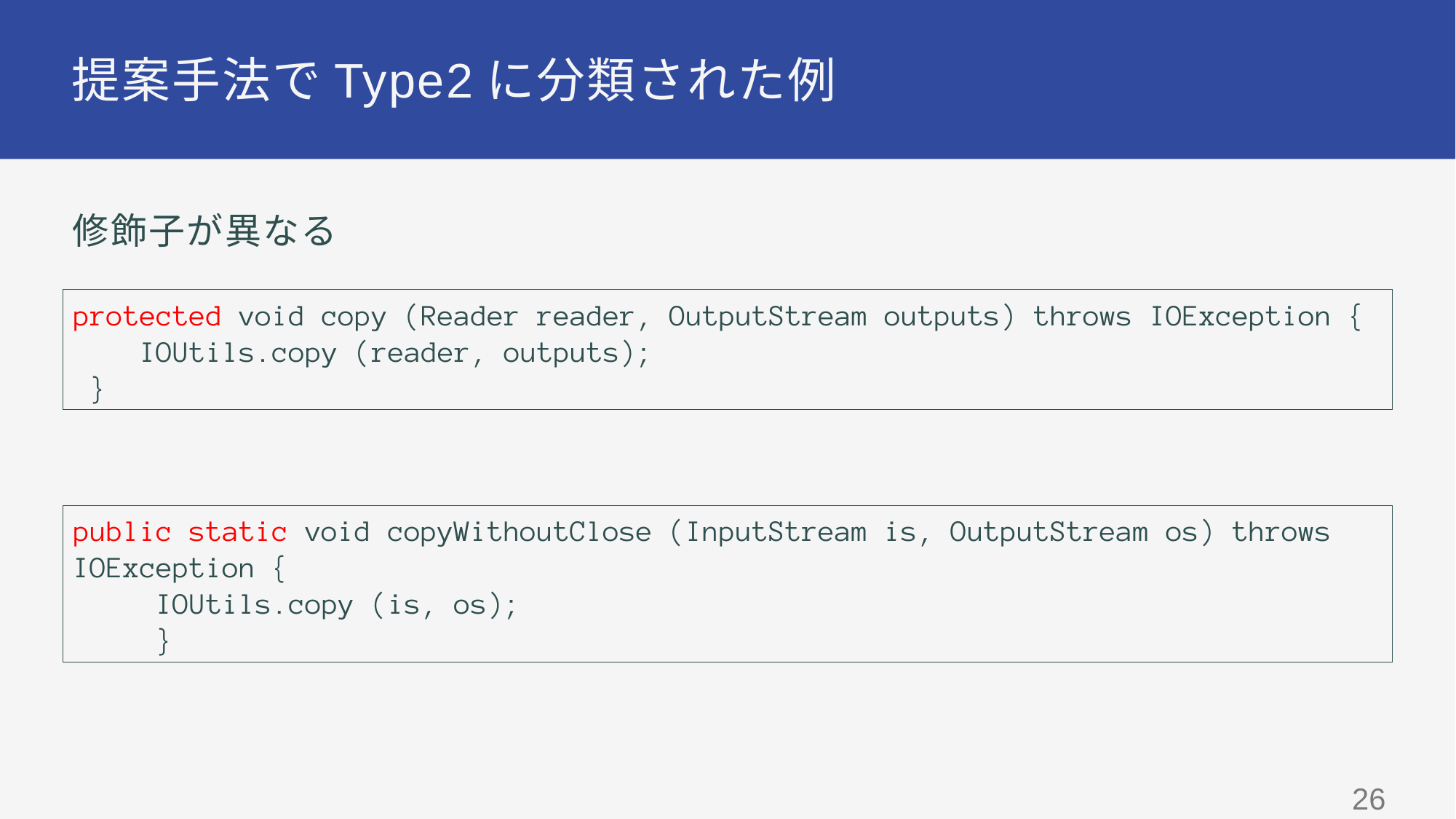

# 提案手法でType2に分類された例
修飾子が異なる
protected void copy (Reader reader, OutputStream outputs) throws IOException {
    IOUtils.copy (reader, outputs);
 }
public static void copyWithoutClose (InputStream is, OutputStream os) throws IOException {
     IOUtils.copy (is, os);
     }
26